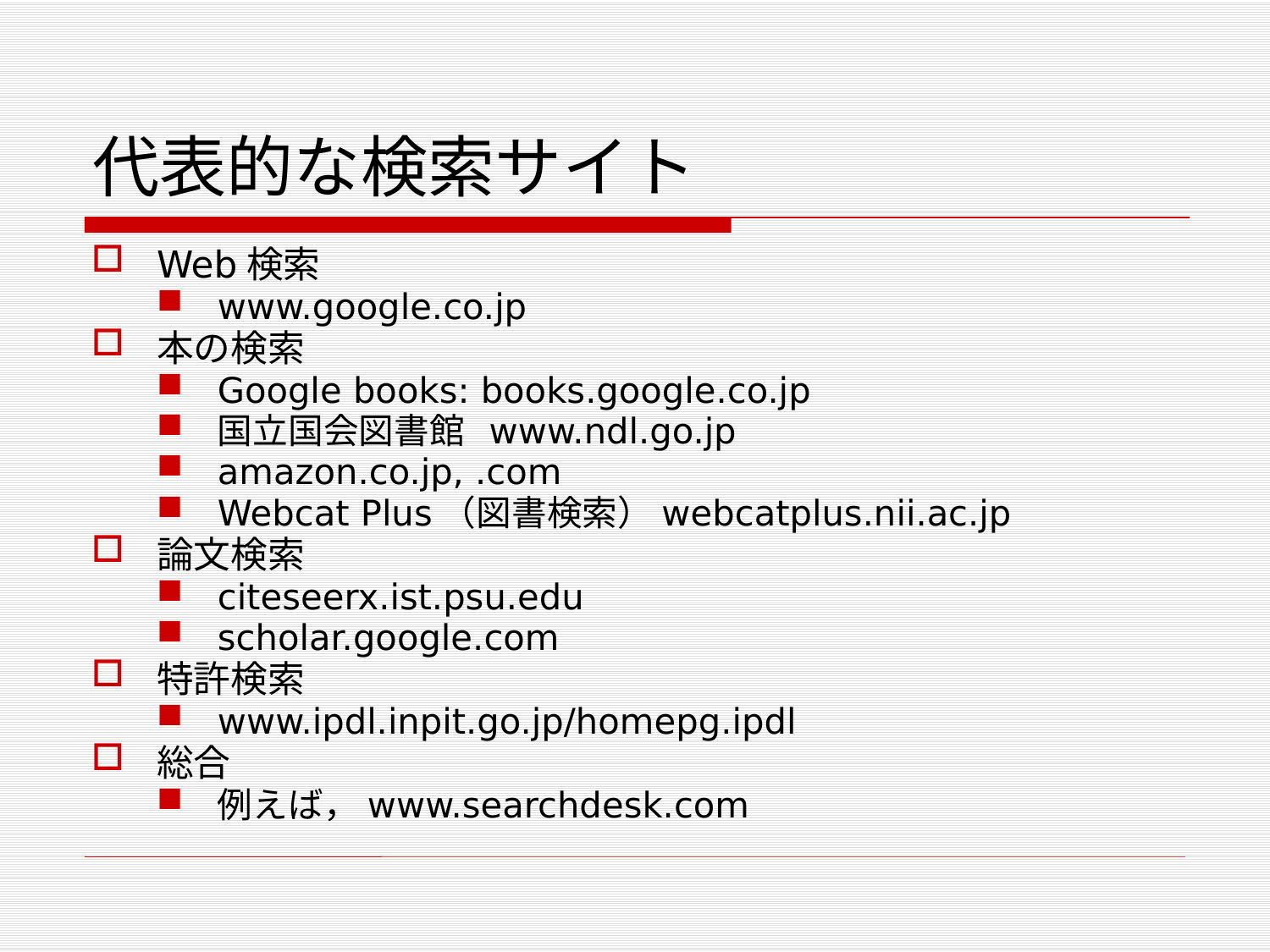

# 代表的な検索サイト
Web検索
www.google.co.jp
本の検索
Google books: books.google.co.jp
国立国会図書館  www.ndl.go.jp
amazon.co.jp, .com
Webcat Plus（図書検索）webcatplus.nii.ac.jp
論文検索
citeseerx.ist.psu.edu
scholar.google.com
特許検索
www.ipdl.inpit.go.jp/homepg.ipdl
総合
例えば，www.searchdesk.com